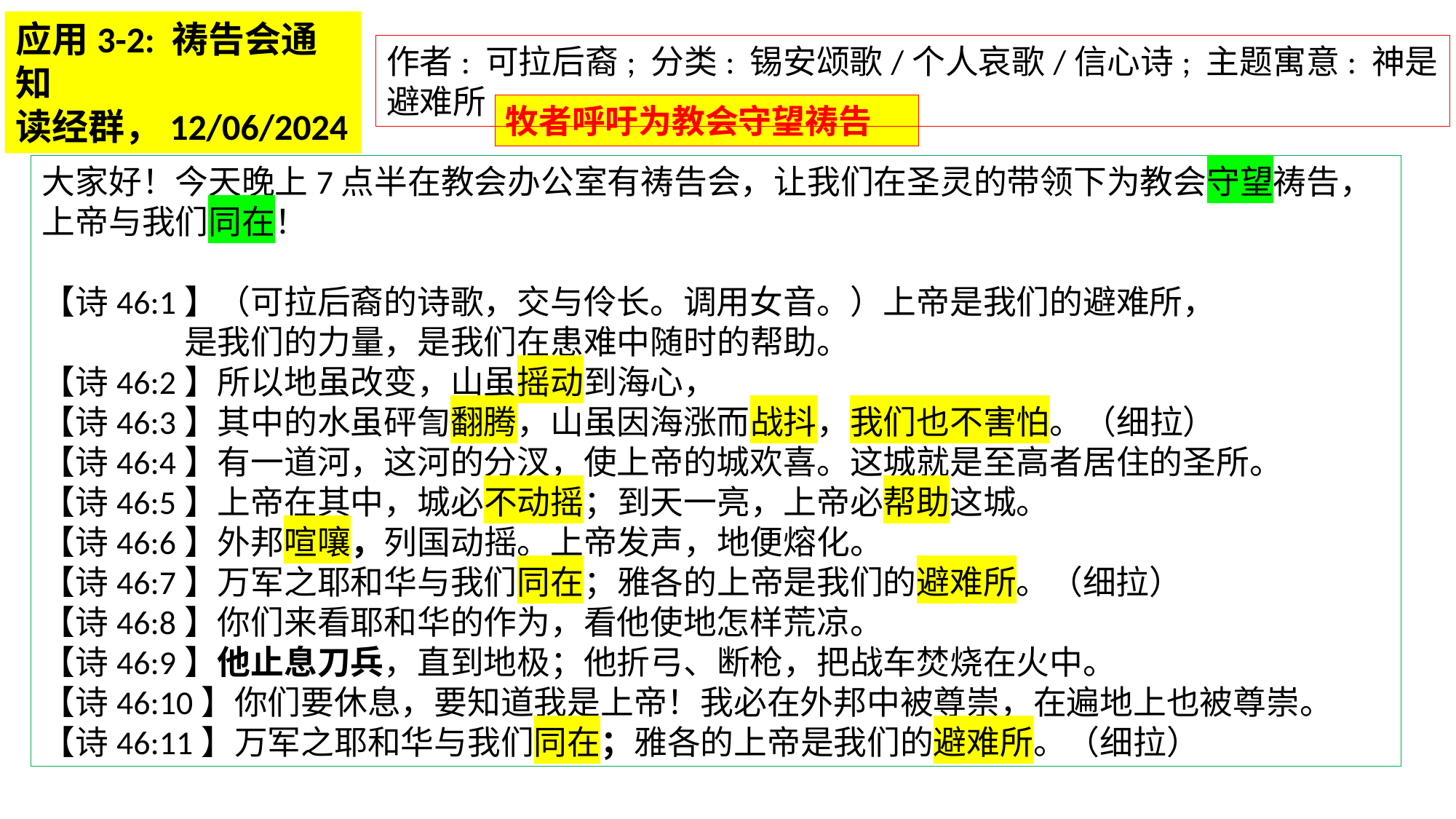

应用3-2: 祷告会通知
读经群，12/06/2024
作者: 可拉后裔; 分类: 锡安颂歌/个人哀歌/信心诗; 主题寓意: 神是避难所
牧者呼吁为教会守望祷告
大家好！今天晚上7点半在教会办公室有祷告会，让我们在圣灵的带领下为教会守望祷告，上帝与我们同在！

【诗46:1】（可拉后裔的诗歌，交与伶长。调用女音。）上帝是我们的避难所，
                  是我们的力量，是我们在患难中随时的帮助。
【诗46:2】所以地虽改变，山虽摇动到海心，
【诗46:3】其中的水虽砰訇翻腾，山虽因海涨而战抖，我们也不害怕。（细拉）
【诗46:4】有一道河，这河的分汊，使上帝的城欢喜。这城就是至高者居住的圣所。
【诗46:5】上帝在其中，城必不动摇；到天一亮，上帝必帮助这城。
【诗46:6】外邦喧嚷，列国动摇。上帝发声，地便熔化。
【诗46:7】万军之耶和华与我们同在；雅各的上帝是我们的避难所。（细拉）
【诗46:8】你们来看耶和华的作为，看他使地怎样荒凉。
【诗46:9】他止息刀兵，直到地极；他折弓、断枪，把战车焚烧在火中。
【诗46:10】你们要休息，要知道我是上帝！我必在外邦中被尊崇，在遍地上也被尊崇。
【诗46:11】万军之耶和华与我们同在；雅各的上帝是我们的避难所。（细拉）